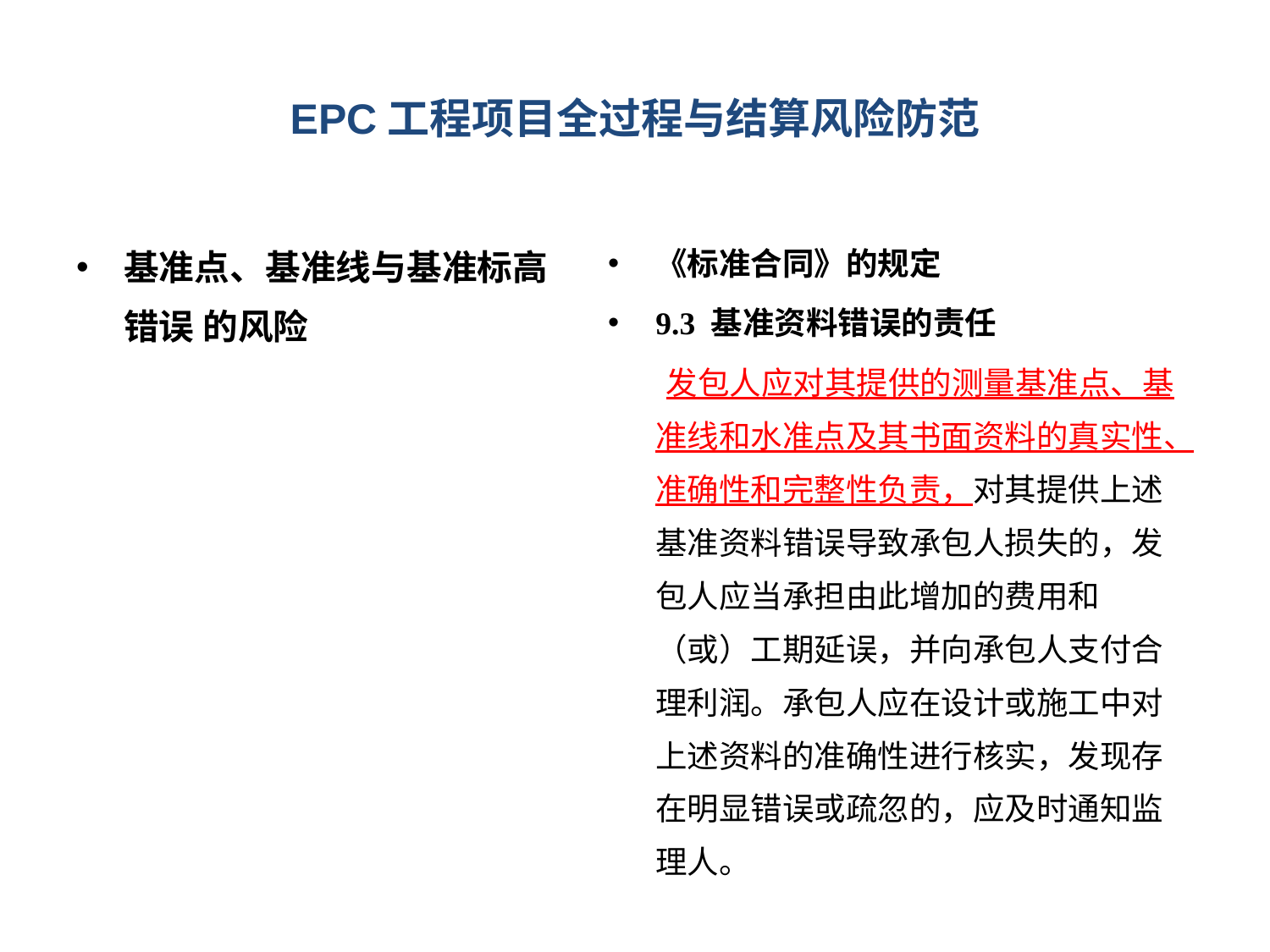

# EPC工程项目全过程与结算风险防范
基准点、基准线与基准标高错误 的风险

《标准合同》的规定
9.3 基准资料错误的责任
       发包人应对其提供的测量基准点、基准线和水准点及其书面资料的真实性、准确性和完整性负责，对其提供上述基准资料错误导致承包人损失的，发包人应当承担由此增加的费用和（或）工期延误，并向承包人支付合理利润。承包人应在设计或施工中对上述资料的准确性进行核实，发现存在明显错误或疏忽的，应及时通知监理人。